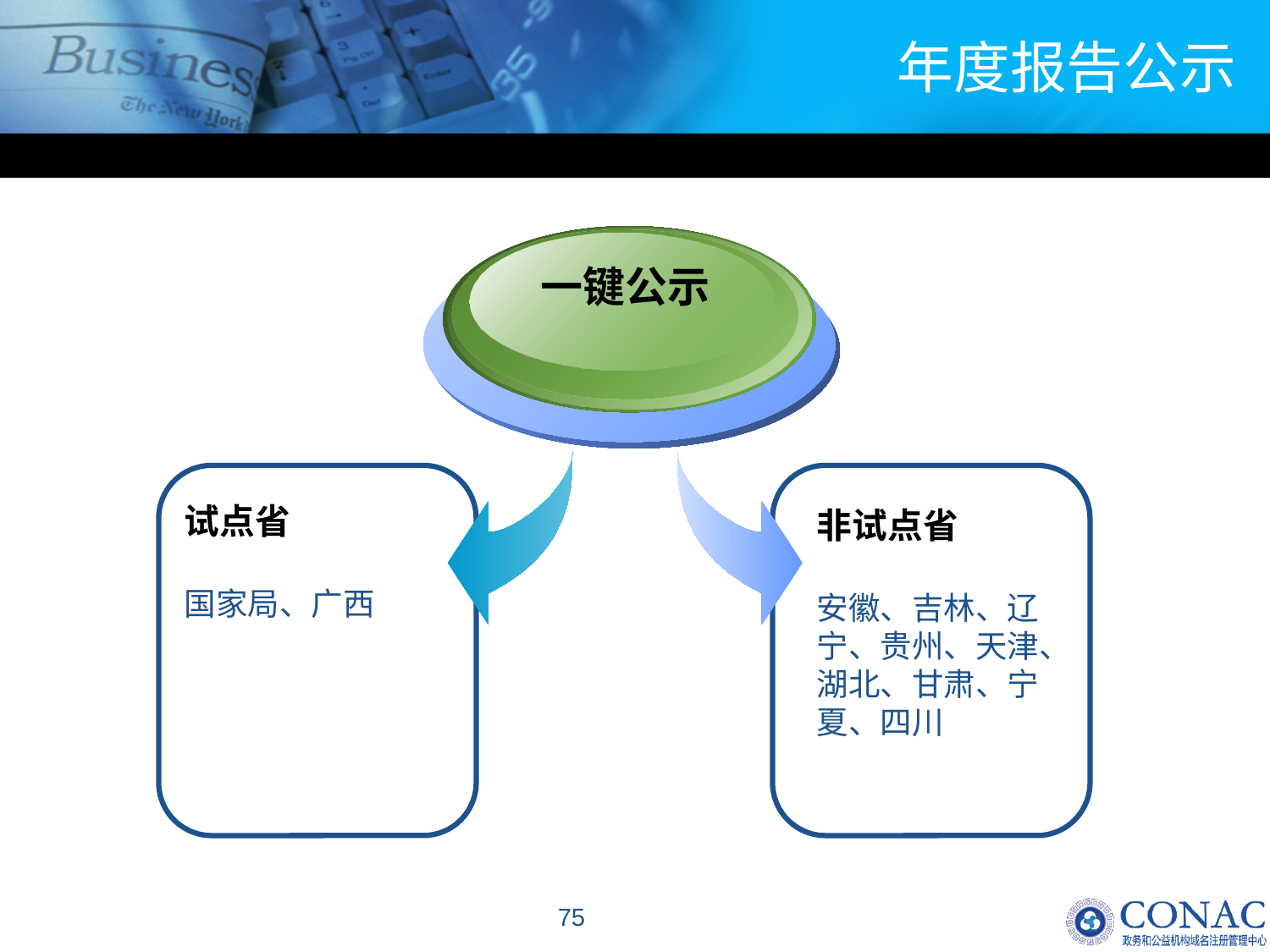

# 年度报告公示

一键公示

试点省

国家局、广西
非试点省

安徽、吉林、辽宁、贵州、天津、湖北、甘肃、宁夏、四川
75